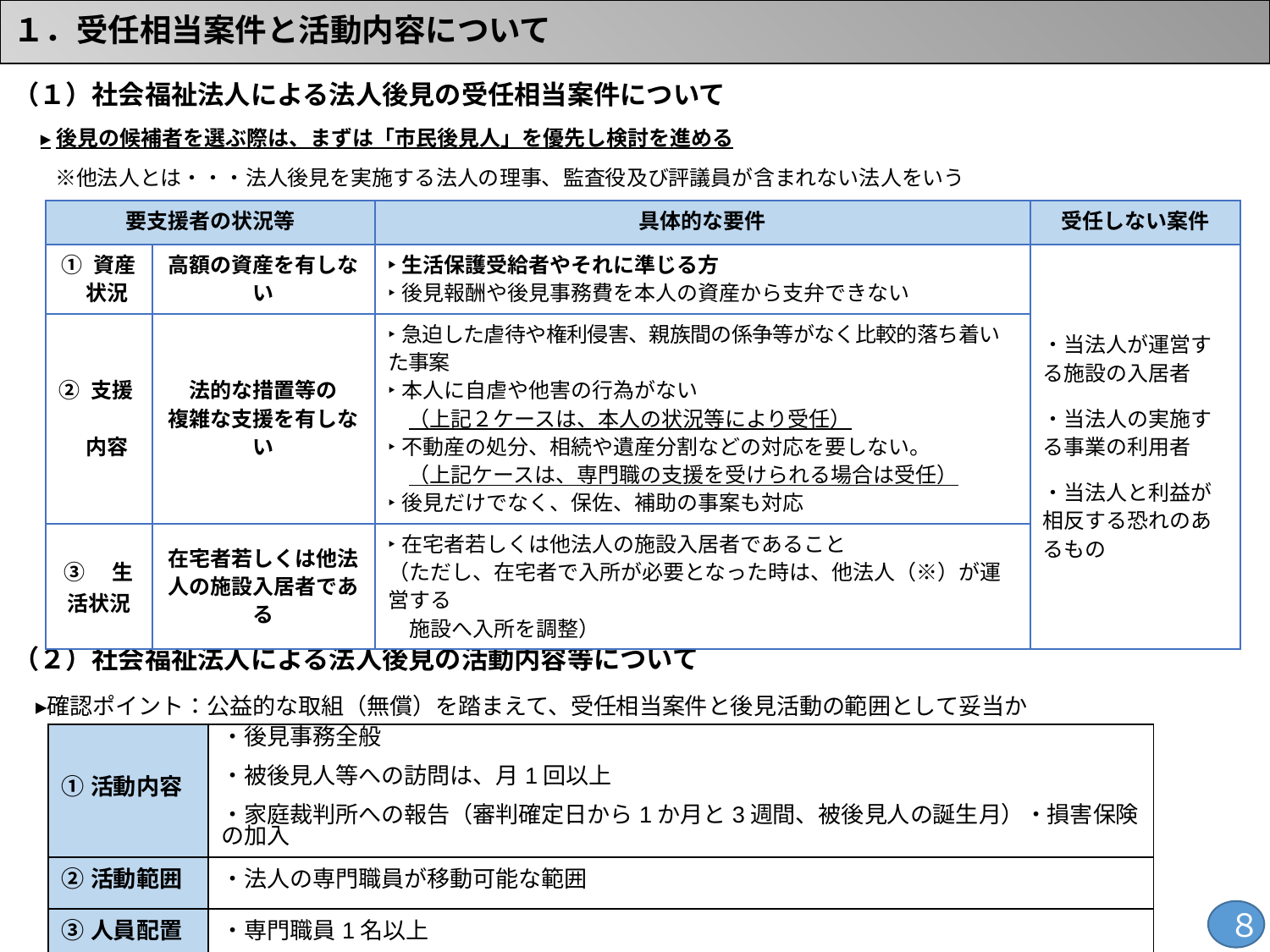

# １．受任相当案件と活動内容について
（１）社会福祉法人による法人後見の受任相当案件について
      ▸後見の候補者を選ぶ際は、まずは「市民後見人」を優先し検討を進める
　　※他法人とは・・・法人後見を実施する法人の理事、監査役及び評議員が含まれない法人をいう
| 要支援者の状況等 |  | 具体的な要件 | 受任しない案件 |
| --- | --- | --- | --- |
| ① 資産 状況 | 高額の資産を有しない | ‣生活保護受給者やそれに準じる方 ‣後見報酬や後見事務費を本人の資産から支弁できない | ・当法人が運営する施設の入居者 ・当法人の実施する事業の利用者 ・当法人と利益が相反する恐れのあるもの |
| ② 支援 内容 | 法的な措置等の 複雑な支援を有しない | ‣急迫した虐待や権利侵害、親族間の係争等がなく比較的落ち着いた事案 ‣本人に自虐や他害の行為がない 　（上記２ケースは、本人の状況等により受任） ‣不動産の処分、相続や遺産分割などの対応を要しない。 　（上記ケースは、専門職の支援を受けられる場合は受任） ‣後見だけでなく、保佐、補助の事案も対応 |  |
| ③　生活状況 | 在宅者若しくは他法人の施設入居者である | ‣在宅者若しくは他法人の施設入居者であること （ただし、在宅者で入所が必要となった時は、他法人（※）が運営する 　施設へ入所を調整） |  |
（２）社会福祉法人による法人後見の活動内容等について
　▸確認ポイント：公益的な取組（無償）を踏まえて、受任相当案件と後見活動の範囲として妥当か
| ①活動内容 | ・後見事務全般　 ・被後見人等への訪問は、月1回以上 ・家庭裁判所への報告（審判確定日から1か月と3週間、被後見人の誕生月）・損害保険の加入 |
| --- | --- |
| ②活動範囲 | ・法人の専門職員が移動可能な範囲 |
| ③人員配置 | ・専門職員1名以上 |
８